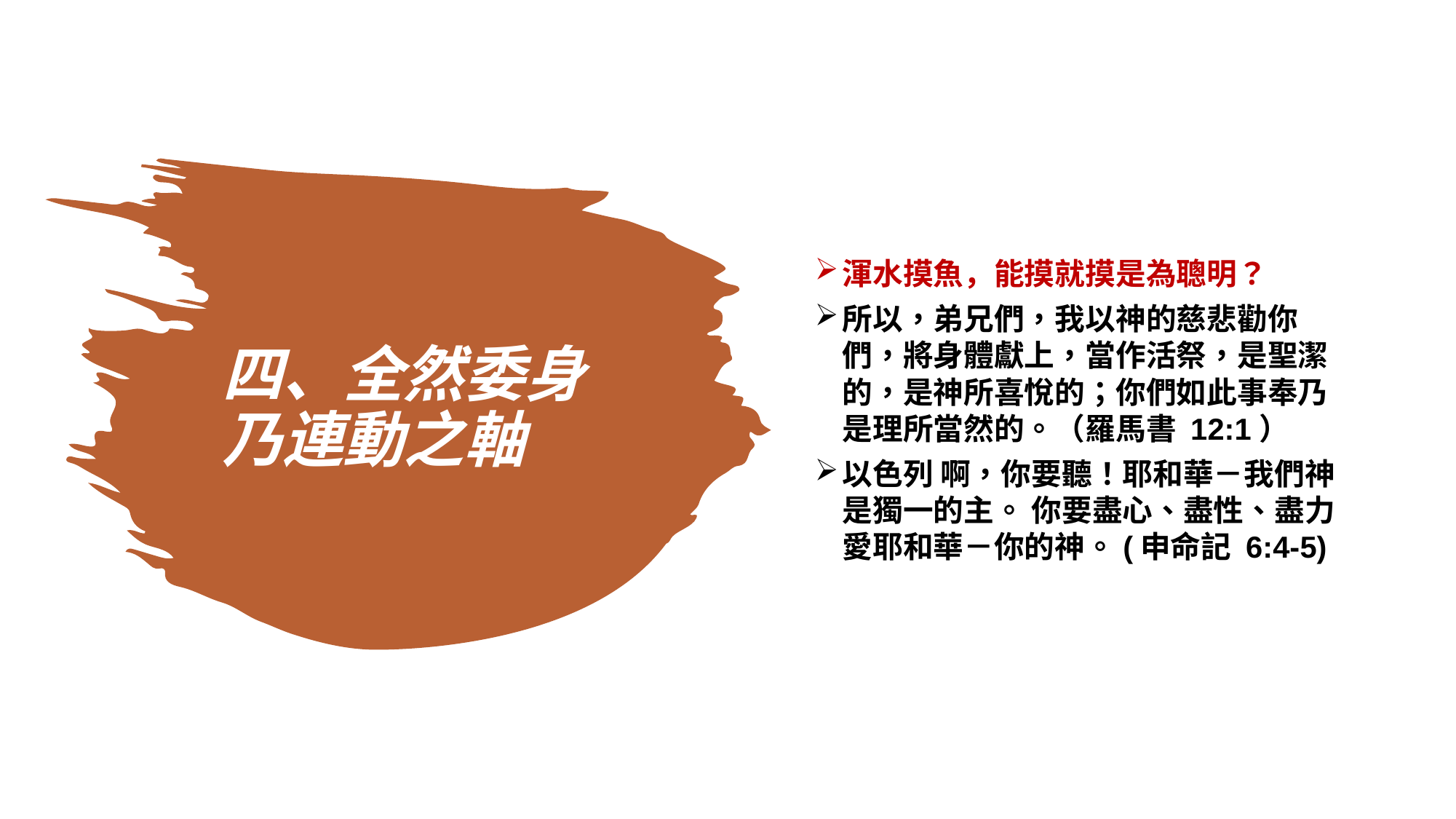

渾水摸魚，能摸就摸是為聰明？
所以，弟兄們，我以神的慈悲勸你們，將身體獻上，當作活祭，是聖潔的，是神所喜悅的；你們如此事奉乃是理所當然的。（羅馬書‬ ‭12:1‬）
以色列 啊，你要聽！耶和華－我們神是獨一的主。 你要盡心、盡性、盡力愛耶和華－你的神。(申命記‬ ‭6:4-5‬)

# 四、全然委身乃連動之軸